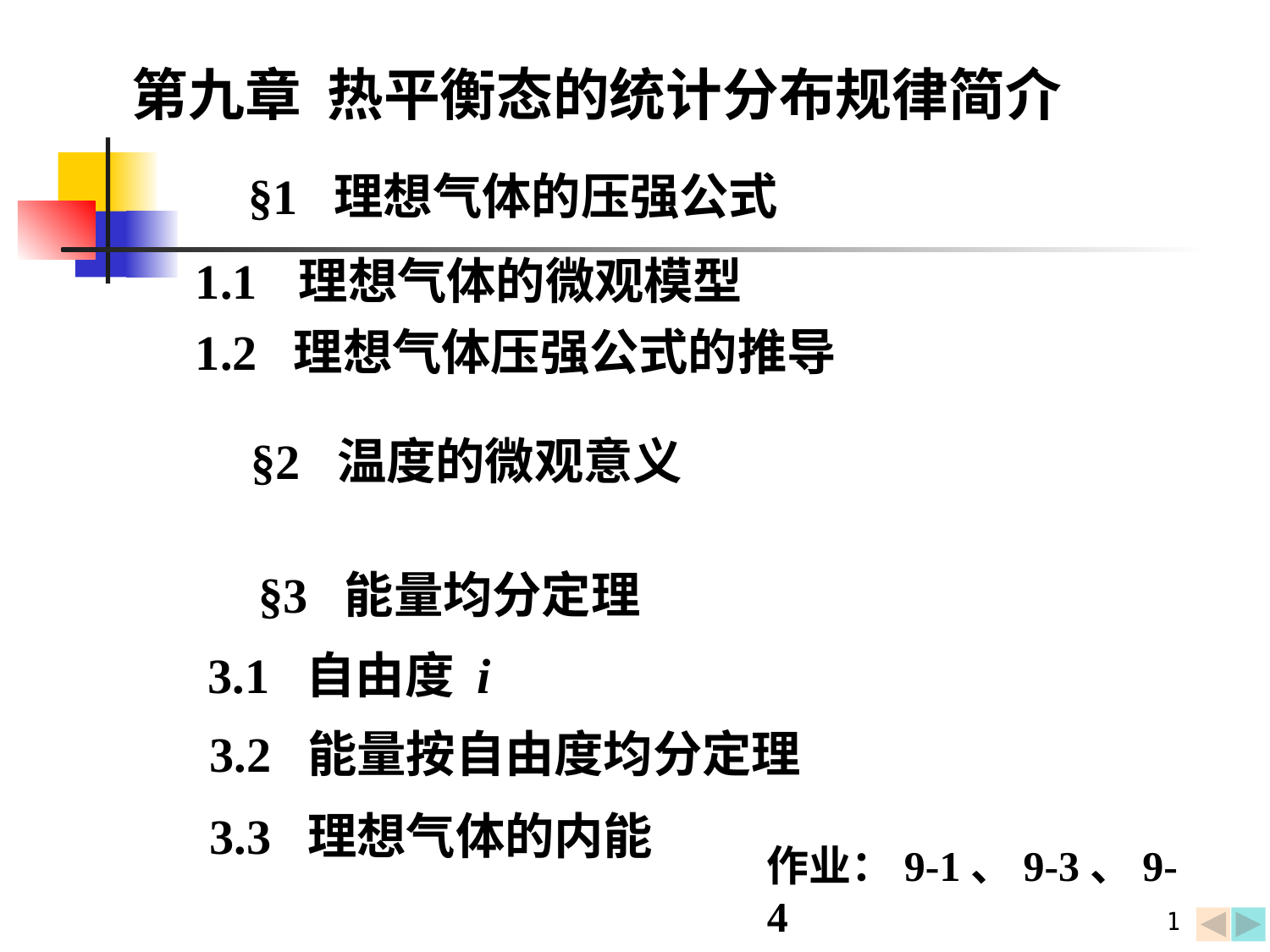

第九章  热平衡态的统计分布规律简介
§1  理想气体的压强公式
1.1 理想气体的微观模型
1.2  理想气体压强公式的推导
§2  温度的微观意义
§3  能量均分定理
3.1  自由度 i
3.2  能量按自由度均分定理
3.3  理想气体的内能
作业：9-1、9-3、9-4
1